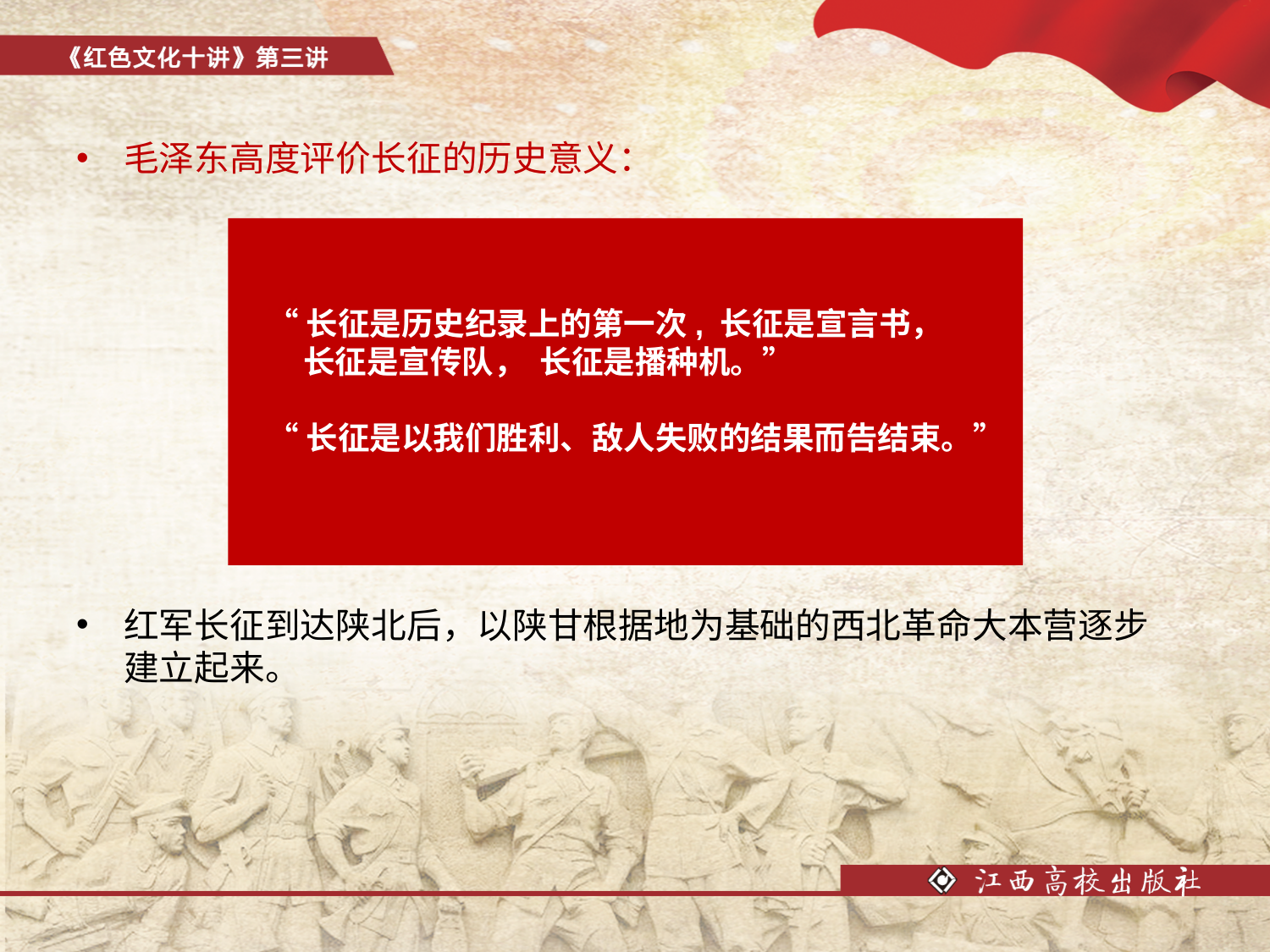

毛泽东高度评价长征的历史意义：

红军长征到达陕北后，以陕甘根据地为基础的西北革命大本营逐步建立起来。

“长征是历史纪录上的第一次, 长征是宣言书，
    长征是宣传队，  长征是播种机。”

“长征是以我们胜利、敌人失败的结果而告结束。”